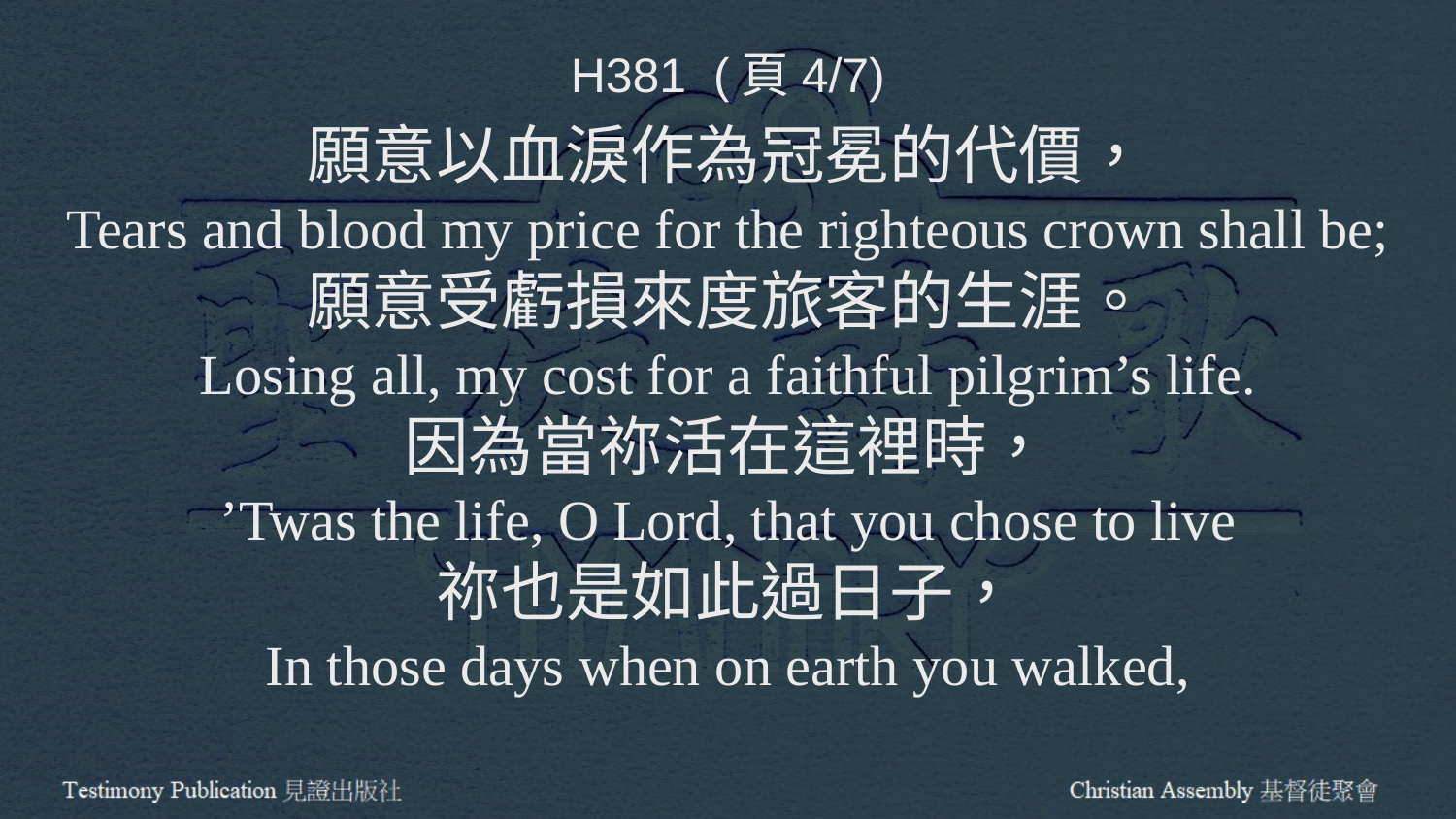

H381  (頁4/7)
願意以血淚作為冠冕的代價，
Tears and blood my price for the righteous crown shall be;
願意受虧損來度旅客的生涯。
Losing all, my cost for a faithful pilgrim’s life.
因為當祢活在這裡時，
’Twas the life, O Lord, that you chose to live
祢也是如此過日子，
In those days when on earth you walked,